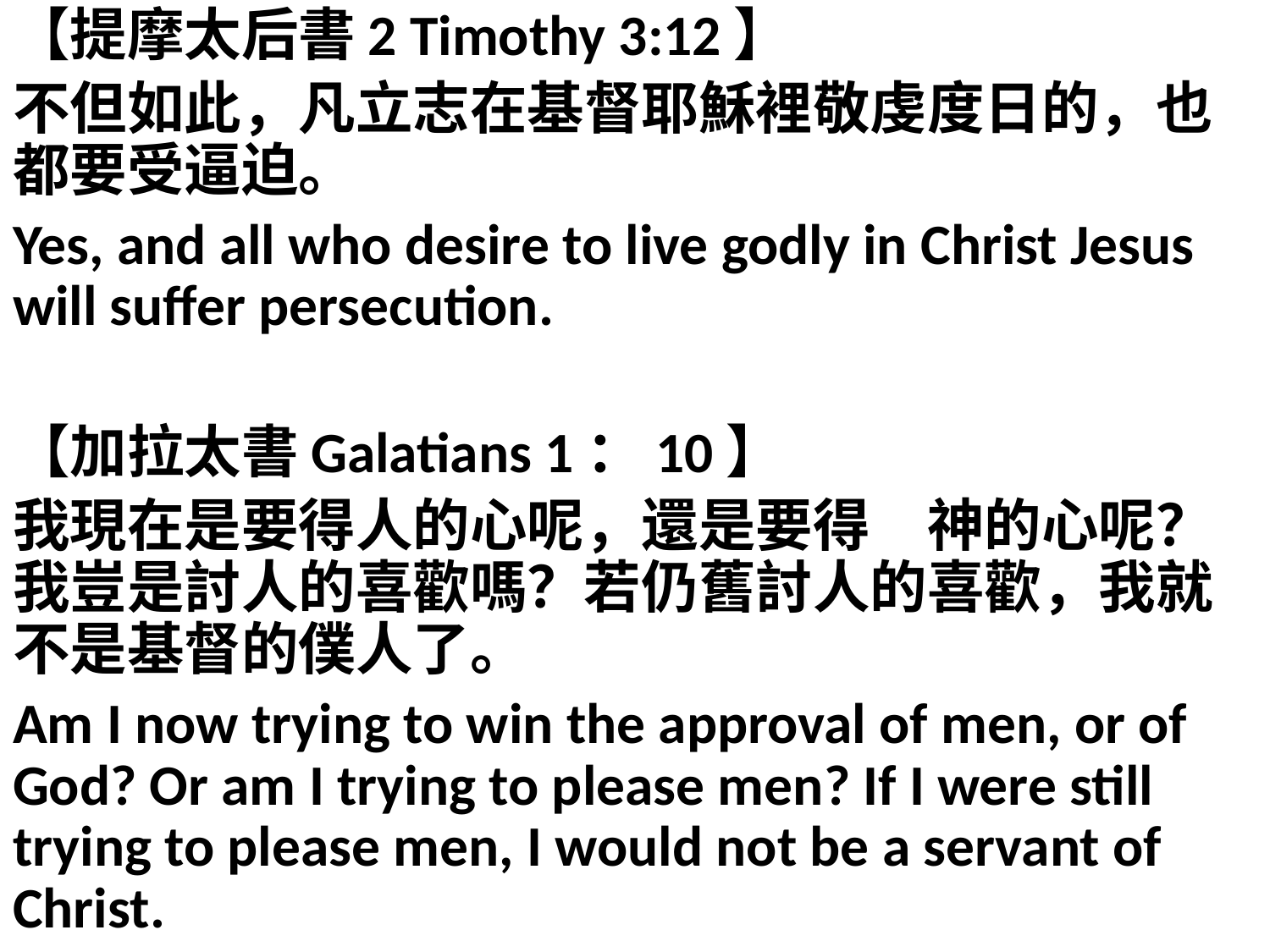

【提摩太后書2 Timothy 3:12】
不但如此，凡立志在基督耶穌裡敬虔度日的，也都要受逼迫。
Yes, and all who desire to live godly in Christ Jesus will suffer persecution.

【加拉太書Galatians 1：10】
我現在是要得人的心呢，還是要得　神的心呢？我豈是討人的喜歡嗎？若仍舊討人的喜歡，我就不是基督的僕人了。
Am I now trying to win the approval of men, or of God? Or am I trying to please men? If I were still trying to please men, I would not be a servant of Christ.